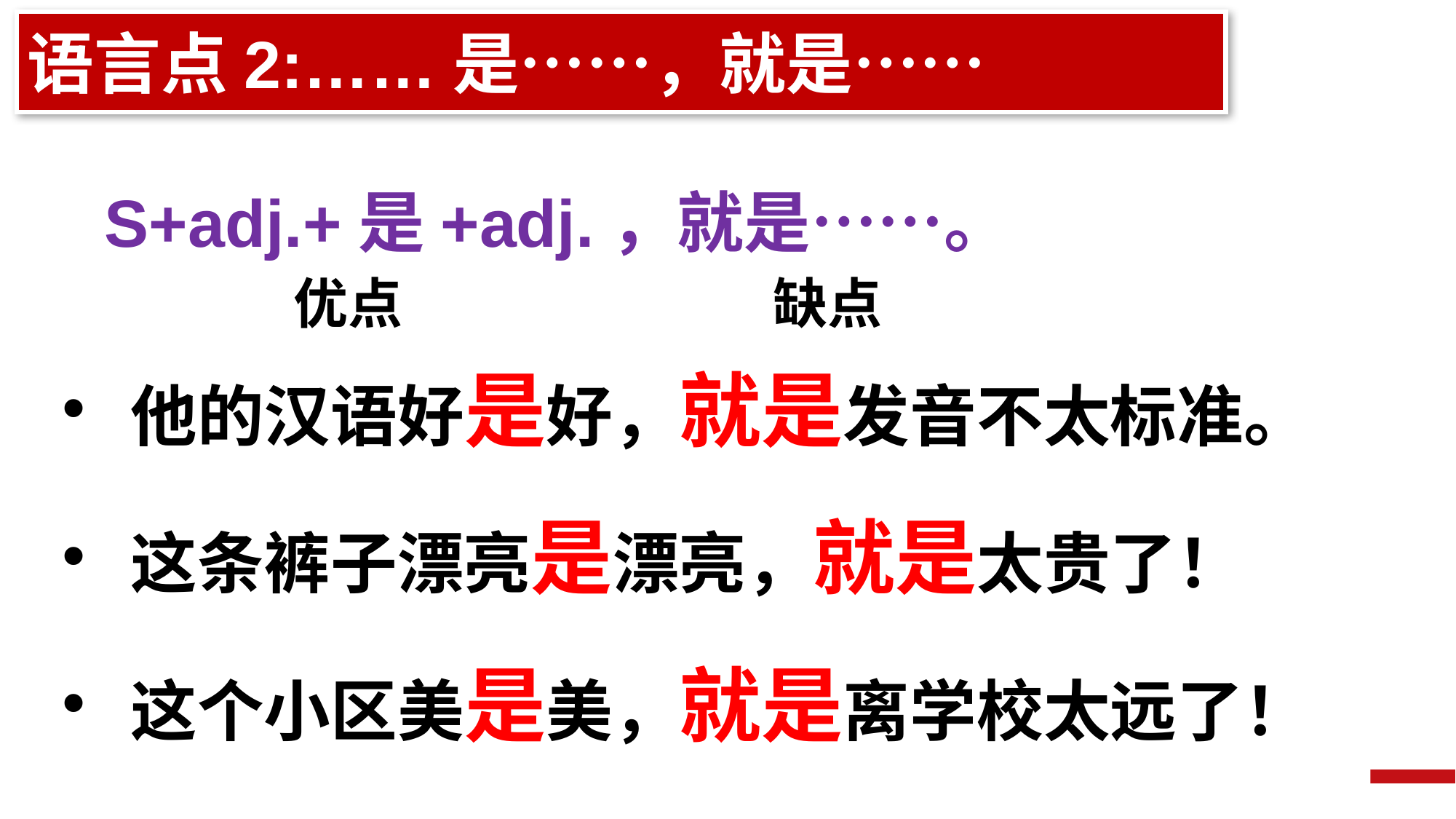

语言点2:……是……，就是……
S+adj.+是+adj.，就是……。
优点
缺点
他的汉语好是好，就是发音不太标准。
这条裤子漂亮是漂亮，就是太贵了！
这个小区美是美，就是离学校太远了！